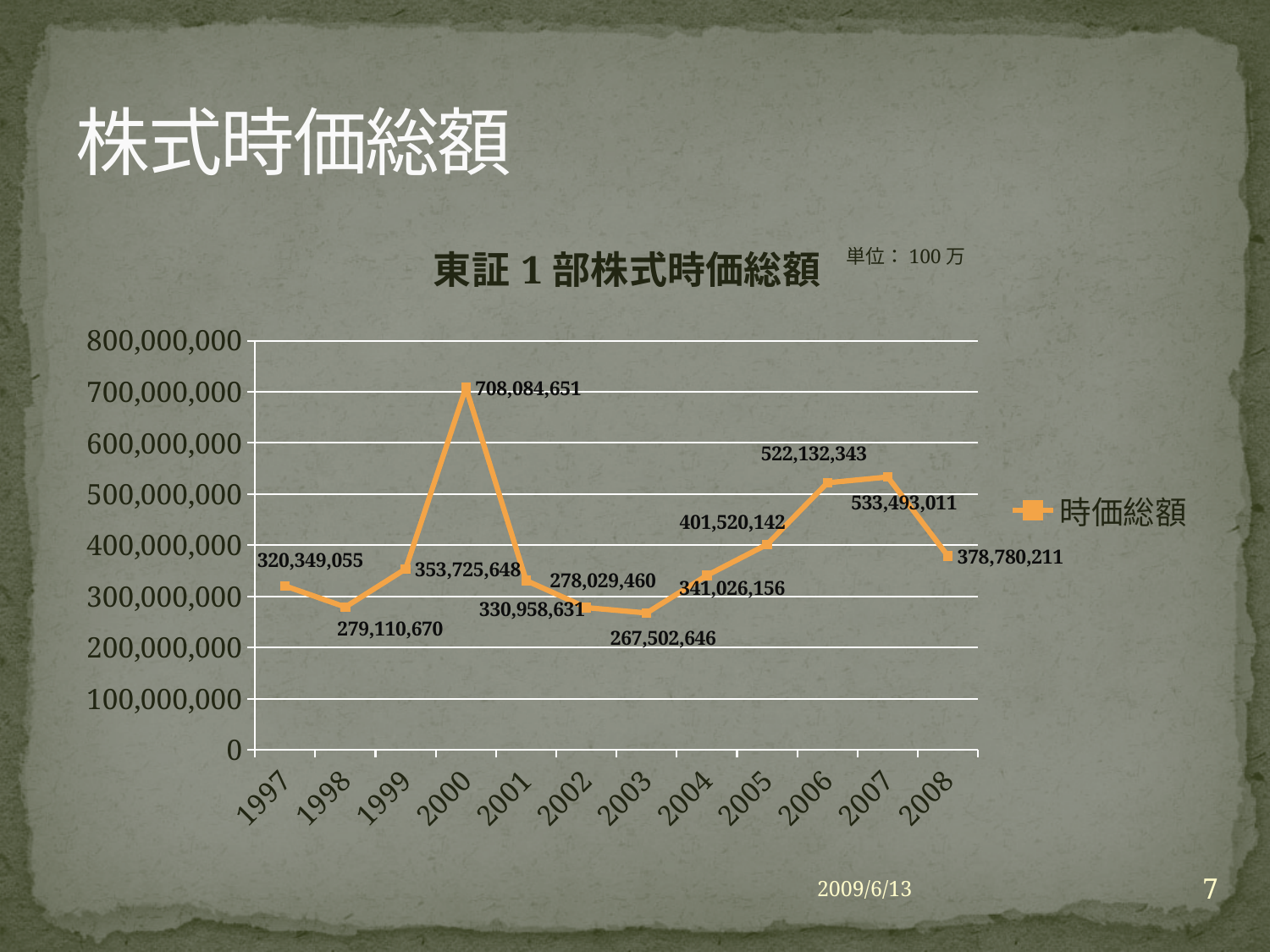

# 株式時価総額

### Chart: 東証1部株式時価総額

| Category | 時価総額 |
|---|---|
| 1997 | 320349055.0 |
| 1998 | 279110670.0 |
| 1999 | 353725648.0 |
| 2000 | 708084651.0 |
| 2001 | 330958631.0 |
| 2002 | 278029460.0 |
| 2003 | 267502646.0 |
| 2004 | 341026156.0 |
| 2005 | 401520142.0 |
| 2006 | 522132343.0 |
| 2007 | 533493011.0 |
| 2008 | 378780211.0 |
単位：100万
7
2009/6/13